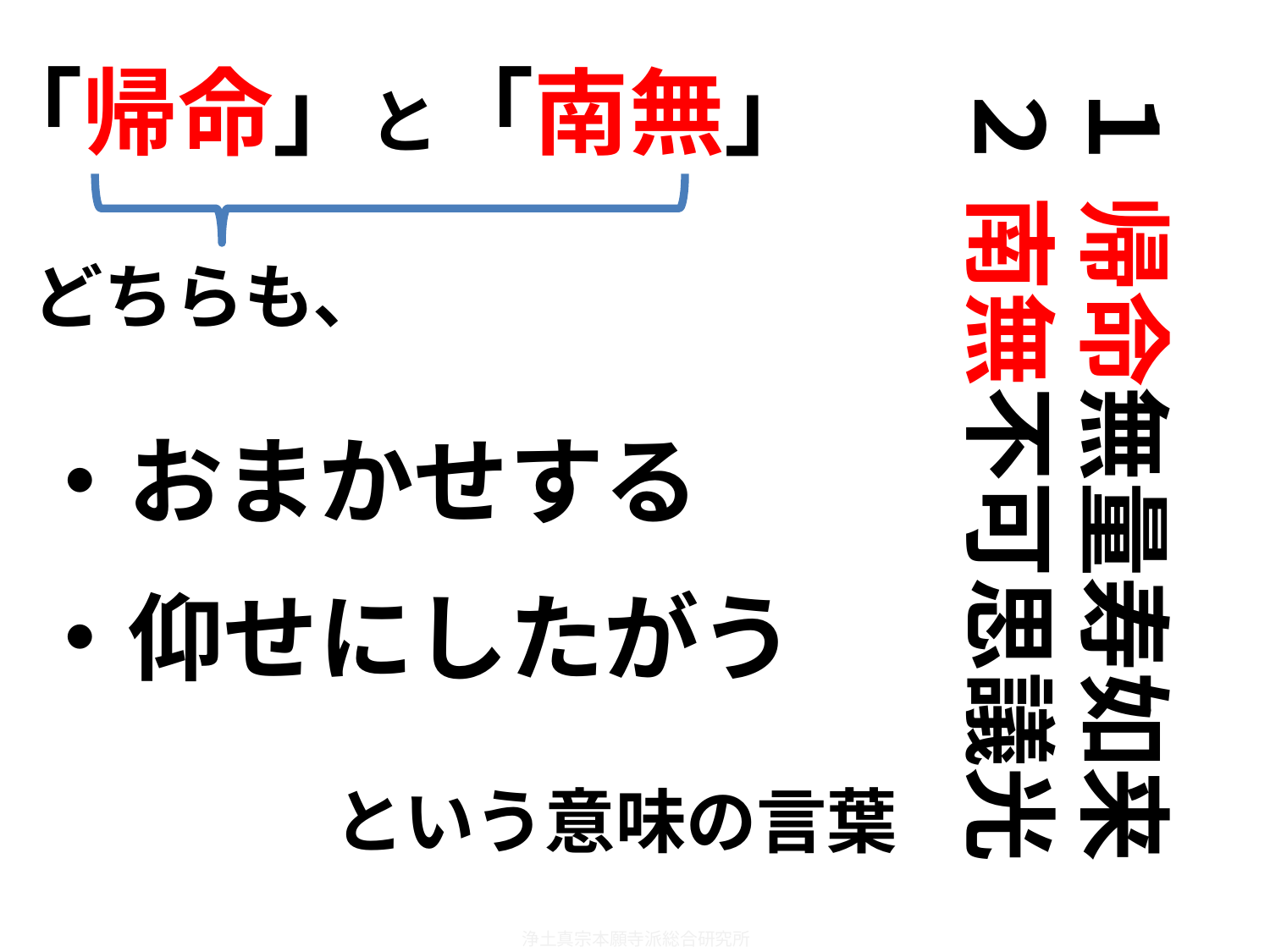

１ 帰命無量寿如来
２ 南無不可思議光
「帰命」と「南無」
どちらも、

・おまかせする

・仰せにしたがう

という意味の言葉